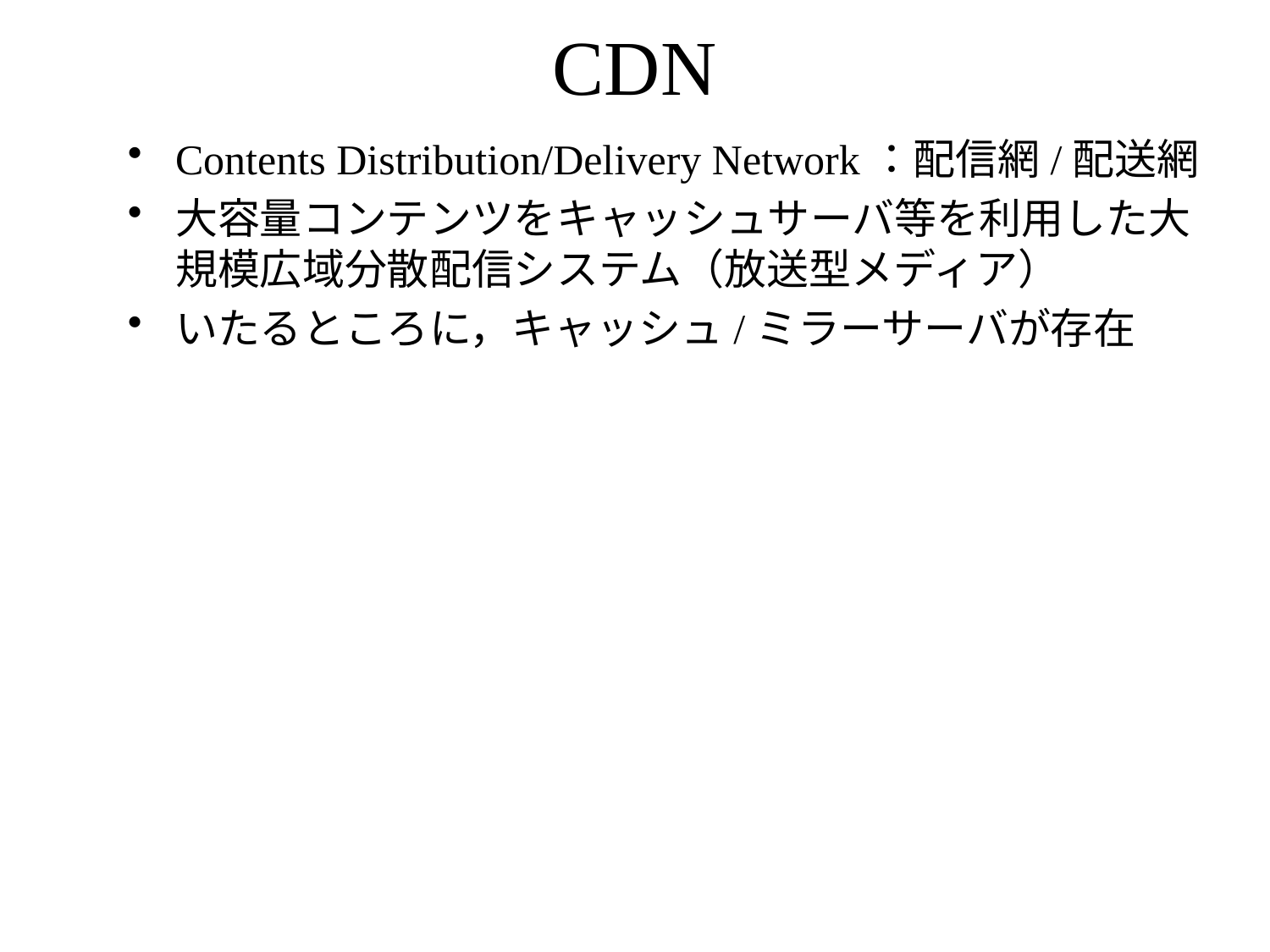

# CDN
Contents Distribution/Delivery Network：配信網/配送網
大容量コンテンツをキャッシュサーバ等を利用した大規模広域分散配信システム（放送型メディア）
いたるところに，キャッシュ/ミラーサーバが存在